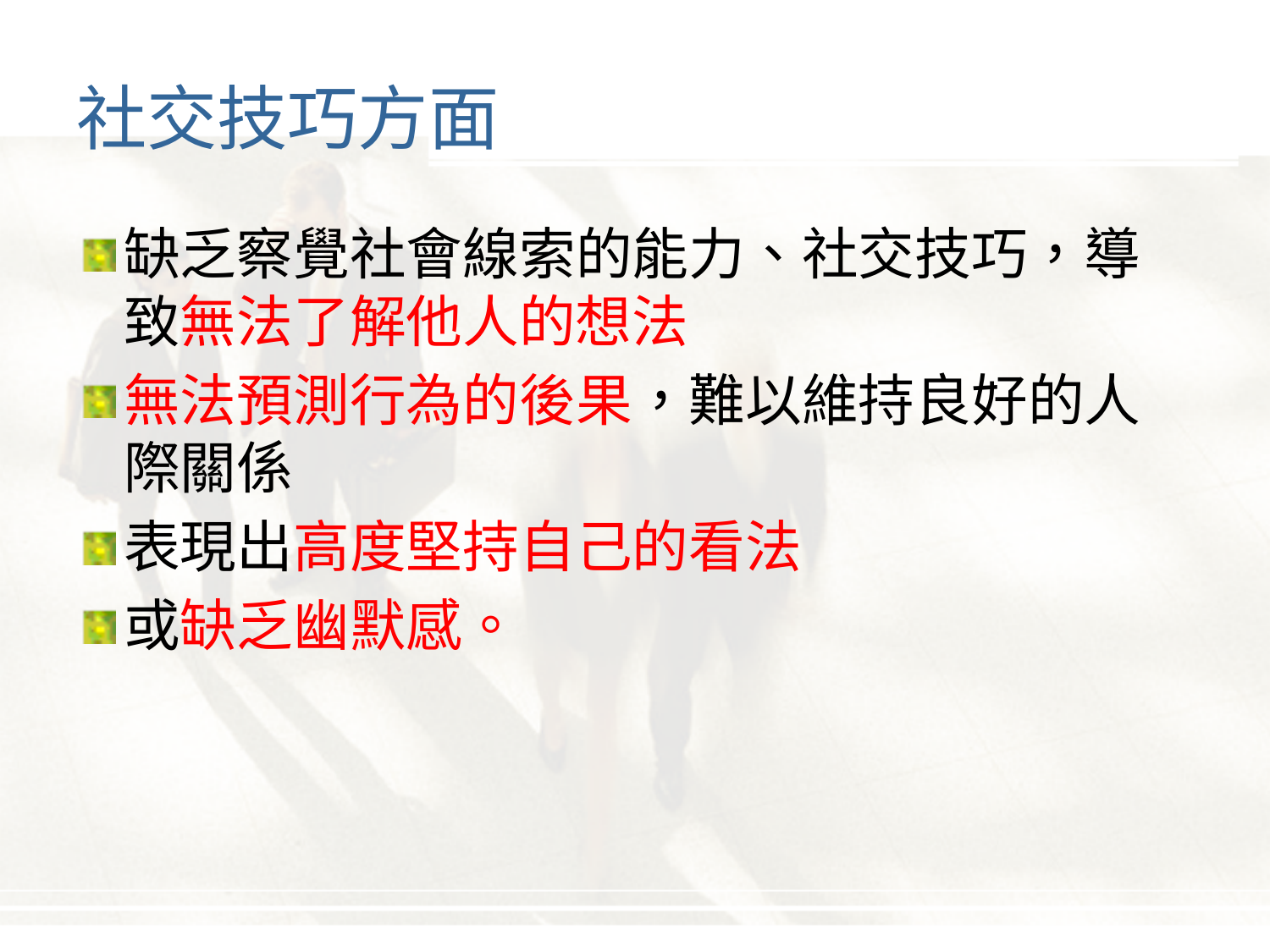

# 社交技巧方面
缺乏察覺社會線索的能力、社交技巧，導致無法了解他人的想法
無法預測行為的後果，難以維持良好的人際關係
表現出高度堅持自己的看法
或缺乏幽默感。